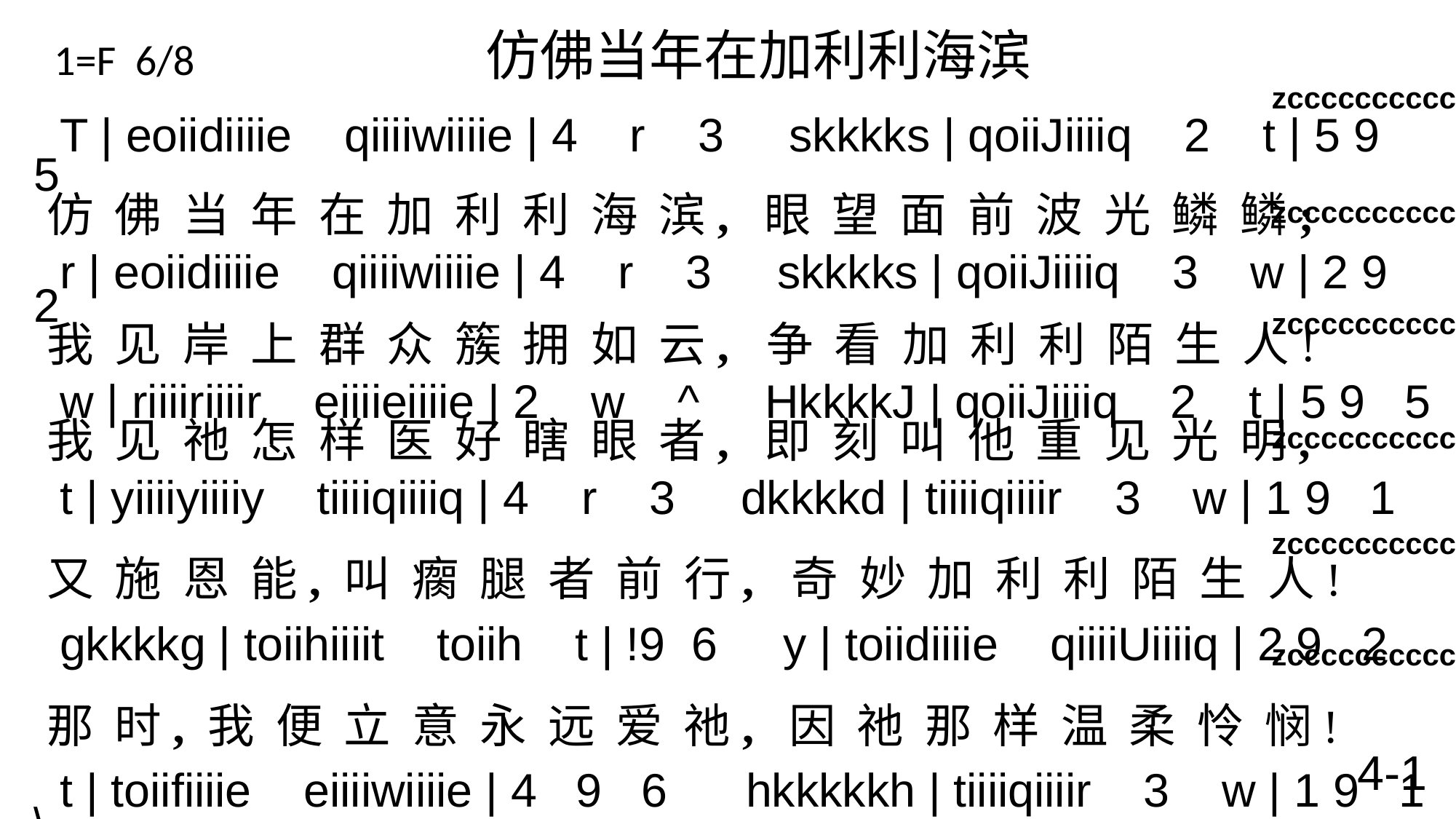

# 1=F  6/8                            仿佛当年在加利利海滨
    zcccccccccccZ
  T | eoiidiiiie    qiiiiwiiiie | 4    r    3     skkkks | qoiiJiiiiq    2    t | 5 9   5
仿  佛  当  年  在  加  利  利  海  滨,  眼  望  面  前  波  光  鳞  鳞;
 r | eoiidiiiie    qiiiiwiiiie | 4    r    3     skkkks | qoiiJiiiiq    3    w | 2 9   2
我  见  岸  上  群  众  簇  拥  如  云,  争  看  加  利  利  陌  生  人!
 w | riiiiriiiir    eiiiieiiiie | 2    w    ^     HkkkkJ | qoiiJiiiiq    2    t | 5 9   5
我  见  祂  怎  样  医  好  瞎  眼  者,  即  刻  叫  他  重  见  光  明,
 t | yiiiiyiiiiy    tiiiiqiiiiq | 4    r    3     dkkkkd | tiiiiqiiiir    3    w | 1 9   1
又  施  恩  能, 叫  瘸  腿  者  前  行,  奇  妙  加  利  利  陌  生  人!
 gkkkkg | toiihiiiit    toiih    t | !9  6     y | toiidiiiie    qiiiiUiiiiq | 2 9   2
那  时, 我  便  立  意  永  远  爱  祂,  因  祂  那  样  温  柔  怜  悯!
 t | toiifiiiie    eiiiiwiiiie | 4   9   6      hkkkkkh | tiiiiqiiiir    3    w | 1 9   1 \
那  日, 便  认  祂  为  我  救      主,   信   靠  加  利  利  陌  生  人!
    zcccccccccccZ
    zcccccccccccZ
    zcccccccccccZ
    zcccccccccccZ
    zcccccccccccZ
4-1